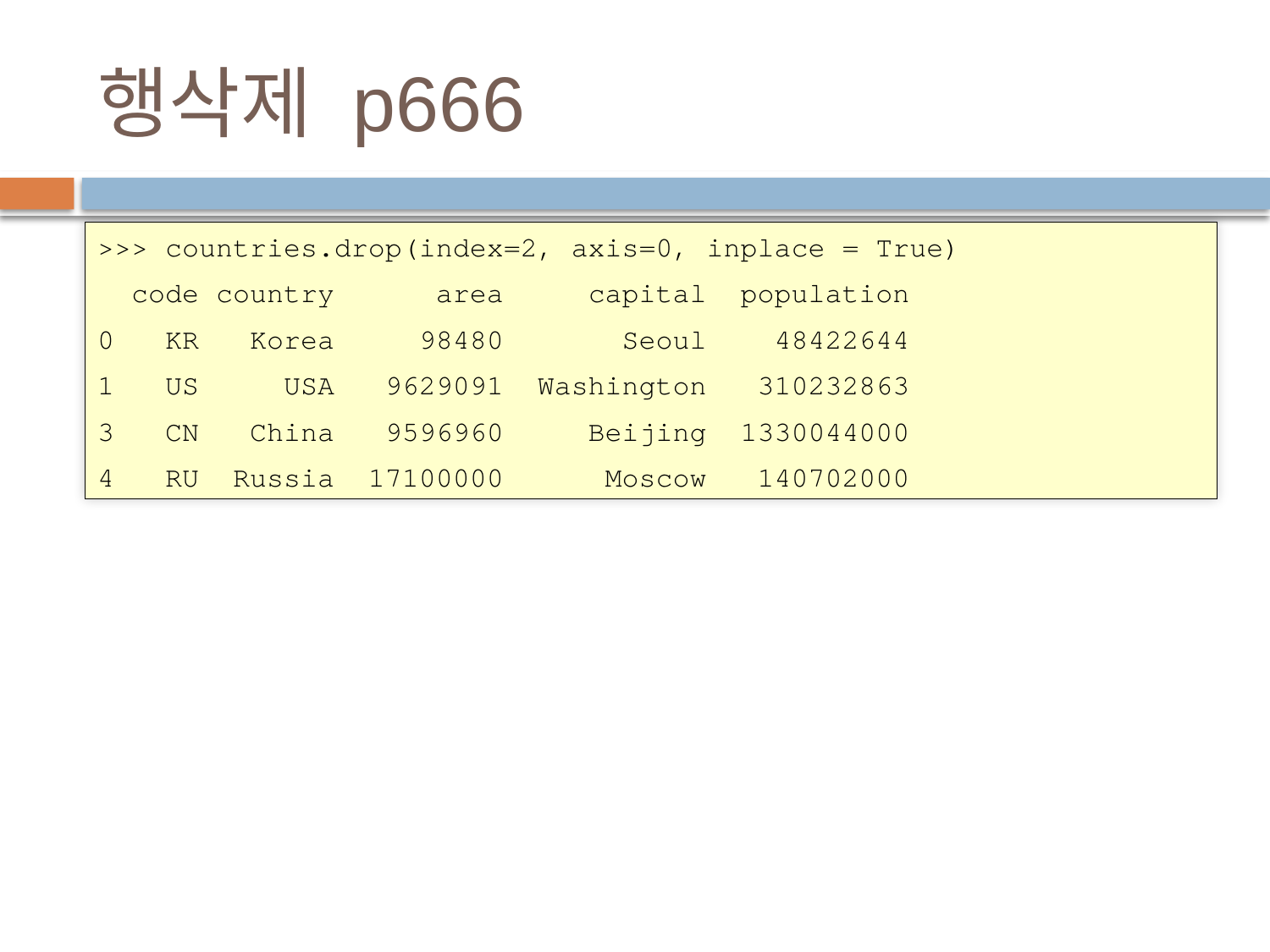

# 행삭제 p666

>>> countries.drop(index=2, axis=0, inplace = True)
  code country      area     capital  population
0   KR   Korea     98480       Seoul    48422644
1   US     USA   9629091  Washington   310232863
3   CN   China   9596960     Beijing  1330044000
4   RU  Russia  17100000      Moscow   140702000